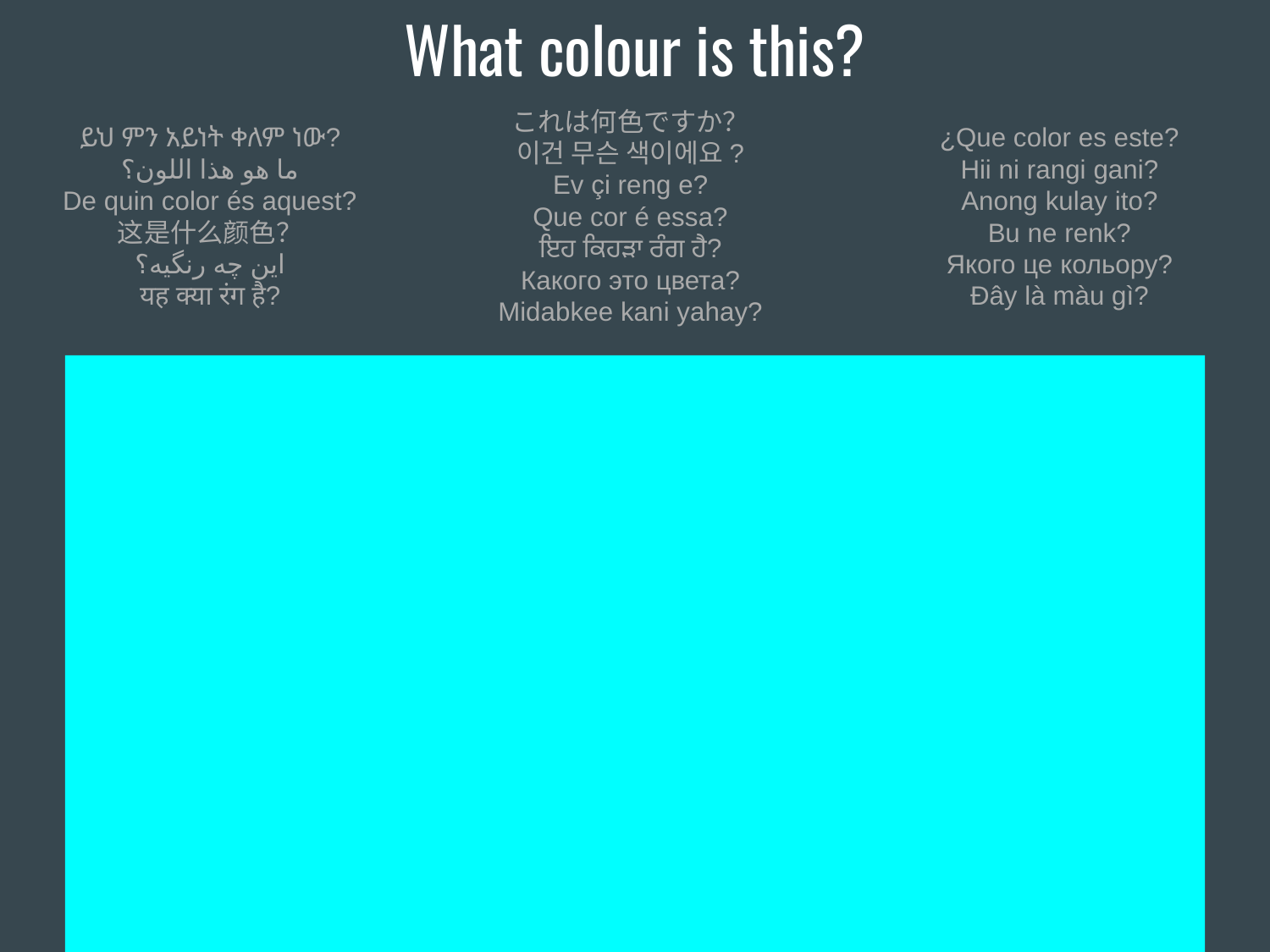

What colour is this?
ይህ ምን አይነት ቀለም ነው?
ما هو هذا اللون؟
De quin color és aquest?
这是什么颜色？
این چه رنگیه؟
यह क्या रंग है?
これは何色ですか？
이건 무슨 색이에요?
Ev çi reng e?
Que cor é essa?
ਇਹ ਕਿਹੜਾ ਰੰਗ ਹੈ?
Какого это цвета?
Midabkee kani yahay?
¿Que color es este?
Hii ni rangi gani?
Anong kulay ito?
Bu ne renk?
Якого це кольору?
Đây là màu gì?